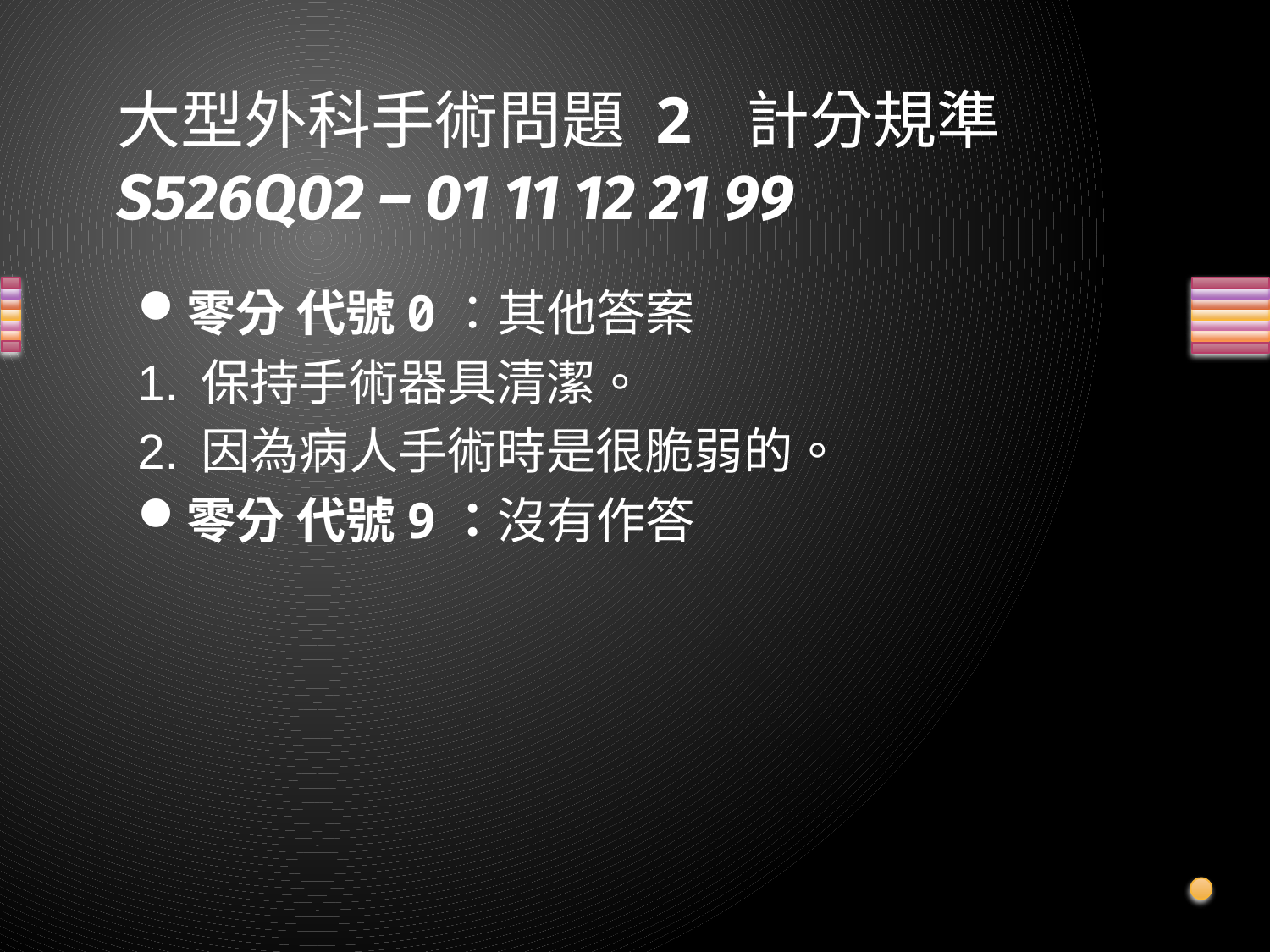

# 大型外科手術問題 2 計分規準 S526Q02 – 01 11 12 21 99
零分 代號0：其他答案
保持手術器具清潔。
因為病人手術時是很脆弱的。
零分 代號9：沒有作答